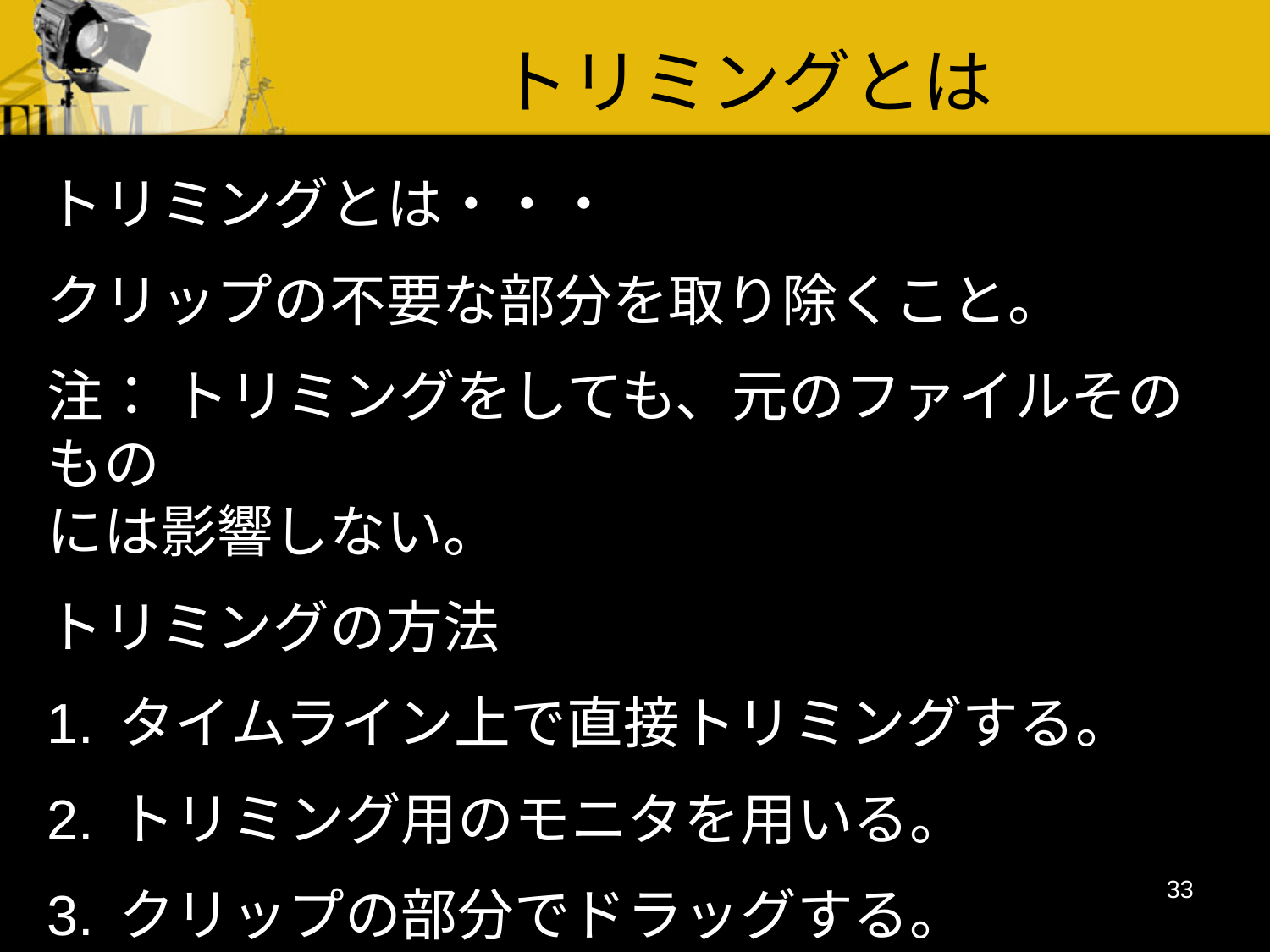

トリミングとは
トリミングとは・・・
クリップの不要な部分を取り除くこと。
注： トリミングをしても、元のファイルそのもの
には影響しない。
トリミングの方法
タイムライン上で直接トリミングする。
トリミング用のモニタを用いる。
クリップの部分でドラッグする。
33